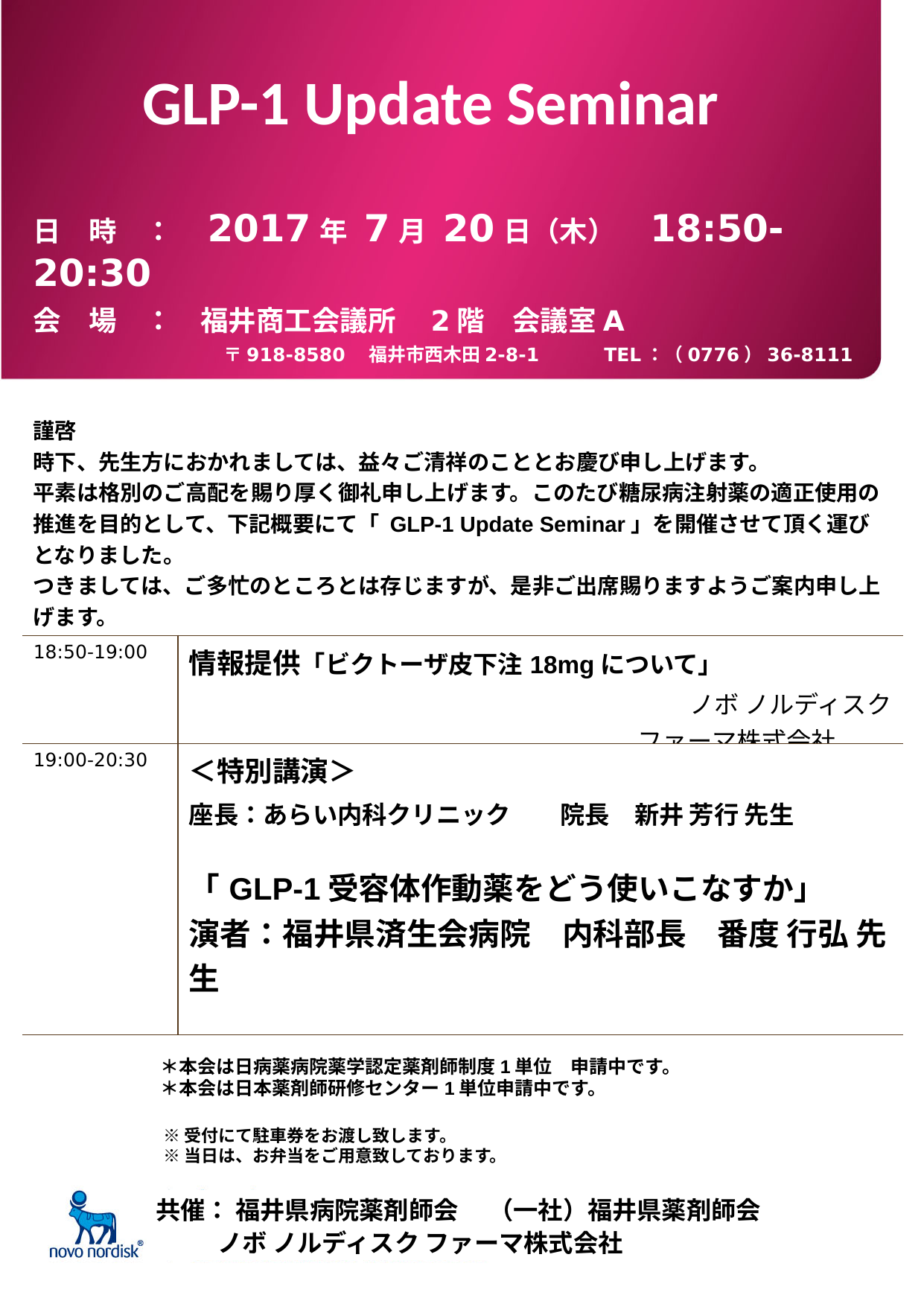

GLP-1 Update Seminar

日　時　：　2017年 7月 20日（木）　18:50-20:30

会　場　：　福井商工会議所　2階　会議室A
　　　　　　　  〒918-8580　福井市西木田2-8-1　　　TEL：（0776）36-8111
謹啓
時下、先生方におかれましては、益々ご清祥のこととお慶び申し上げます。
平素は格別のご高配を賜り厚く御礼申し上げます。このたび糖尿病注射薬の適正使用の推進を目的として、下記概要にて「 GLP-1 Update Seminar」を開催させて頂く運びとなりました。
つきましては、ご多忙のところとは存じますが、是非ご出席賜りますようご案内申し上げます。
謹白
| 18:50-19:00 | 情報提供「ビクトーザ皮下注18mgについて」 　　　　　　　　　　　　　　　　ノボ ノルディスク ファーマ株式会社 |
| --- | --- |
| 19:00-20:30 | ＜特別講演＞　 座長：あらい内科クリニック　　院長　新井 芳行 先生　　 「GLP-1受容体作動薬をどう使いこなすか」 演者：福井県済生会病院　内科部長　番度 行弘 先生 |
＊本会は日病薬病院薬学認定薬剤師制度1単位　申請中です。
＊本会は日本薬剤師研修センター1単位申請中です。
※受付にて駐車券をお渡し致します。
※当日は、お弁当をご用意致しております。
共催： 福井県病院薬剤師会　 （一社）福井県薬剤師会
          ノボ ノルディスク ファーマ株式会社